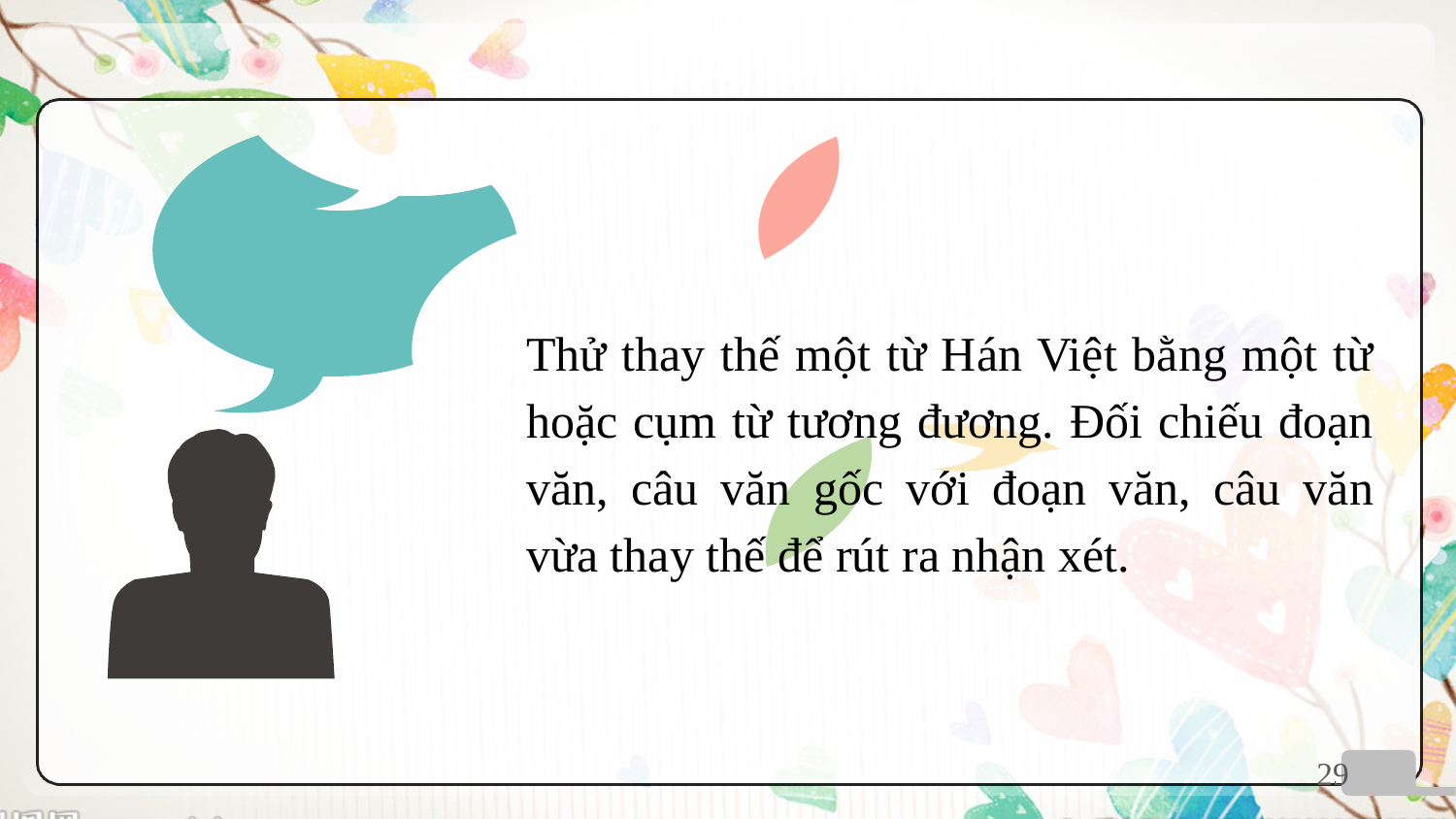

添加标题
Thử thay thế một từ Hán Việt bằng một từ hoặc cụm từ tương đương. Đối chiếu đoạn văn, câu văn gốc với đoạn văn, câu văn vừa thay thế để rút ra nhận xét.
在这里添加文本内容在这里添加文本内容

添加标题

在这里添加文本内容在这里添加文本内容

添加标题
在这里添加文本内容在这里添加文本内容